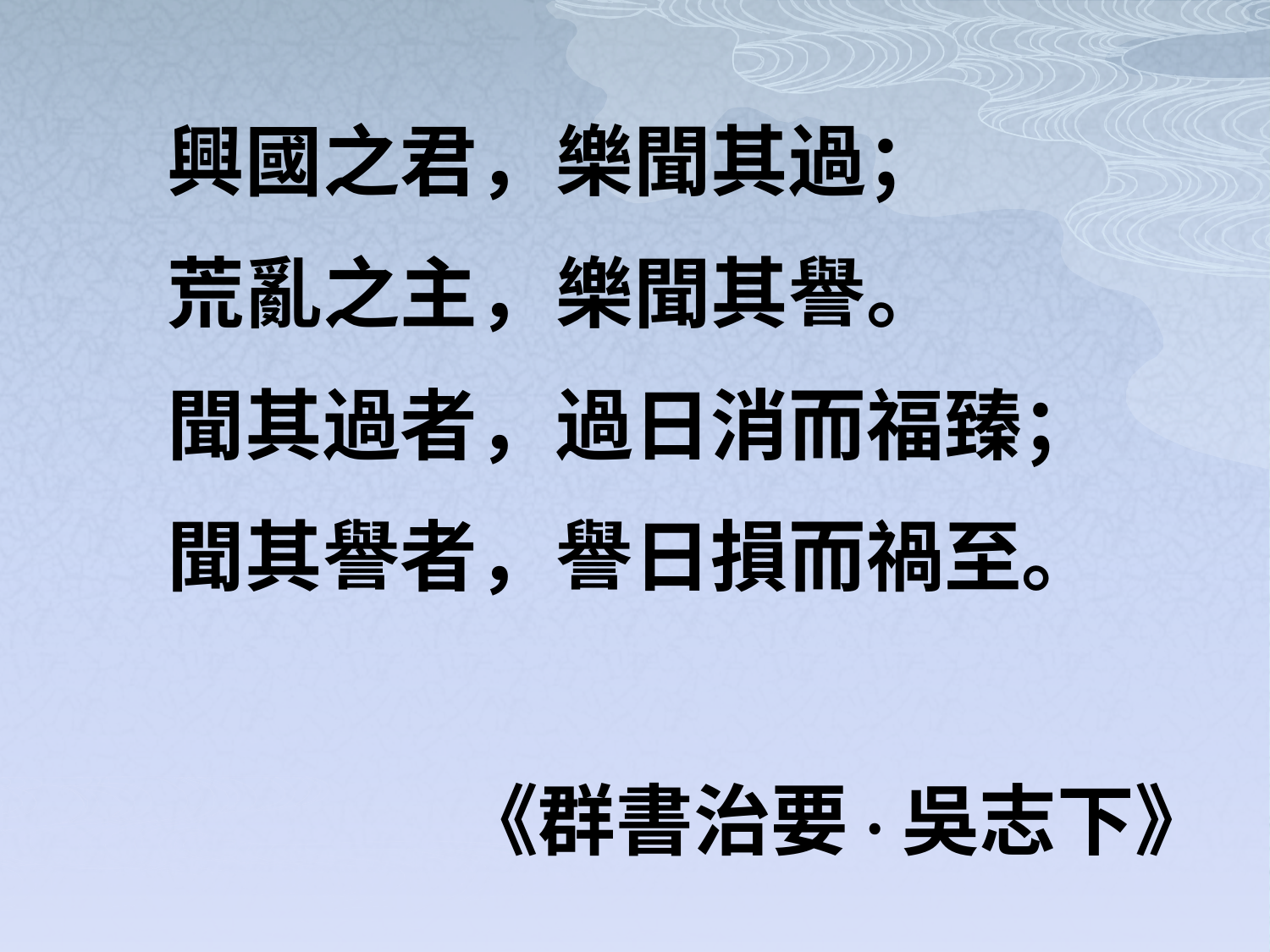

興國之君，樂聞其過；
荒亂之主，樂聞其譽。
聞其過者，過日消而福臻；
聞其譽者，譽日損而禍至。

《群書治要·吳志下》